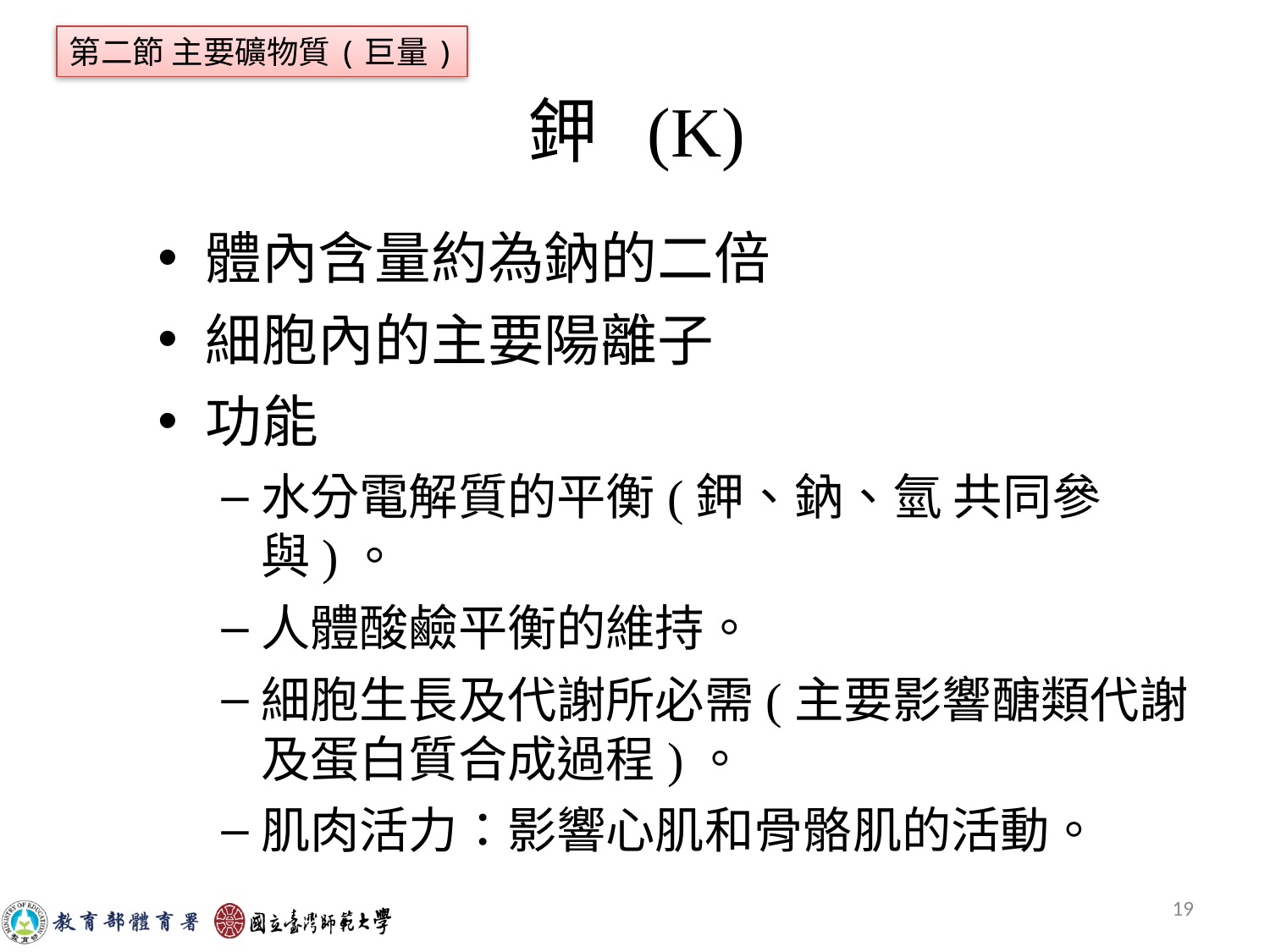

第二節 主要礦物質(巨量)
# 鉀  (K)
體內含量約為鈉的二倍
細胞內的主要陽離子
功能
水分電解質的平衡(鉀、鈉、氫 共同參與)。
人體酸鹼平衡的維持。
細胞生長及代謝所必需(主要影響醣類代謝及蛋白質合成過程)。
肌肉活力：影響心肌和骨骼肌的活動。
19